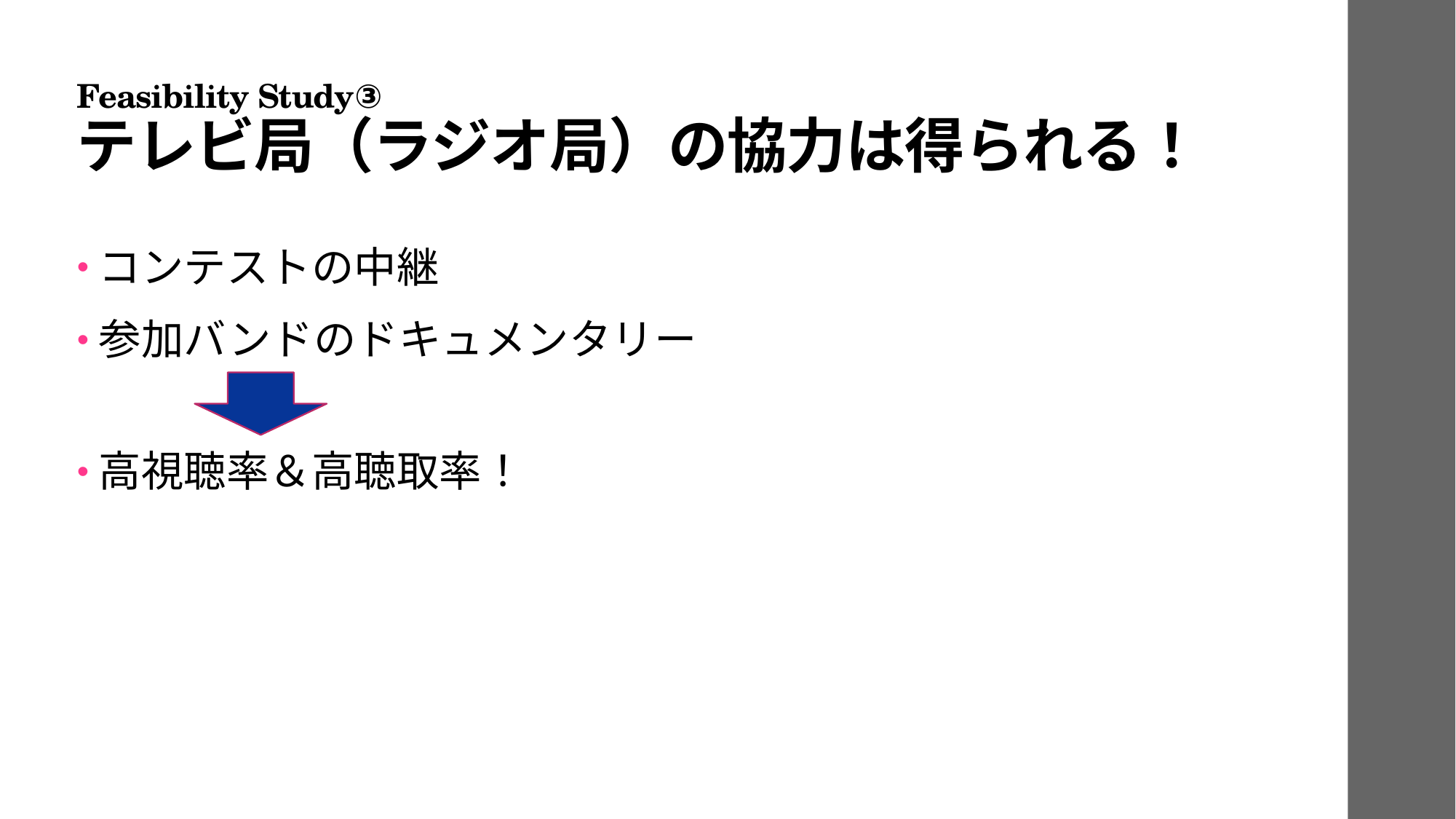

# Feasibility Study③ テレビ局（ラジオ局）の協力は得られる！
コンテストの中継
参加バンドのドキュメンタリー

高視聴率＆高聴取率！